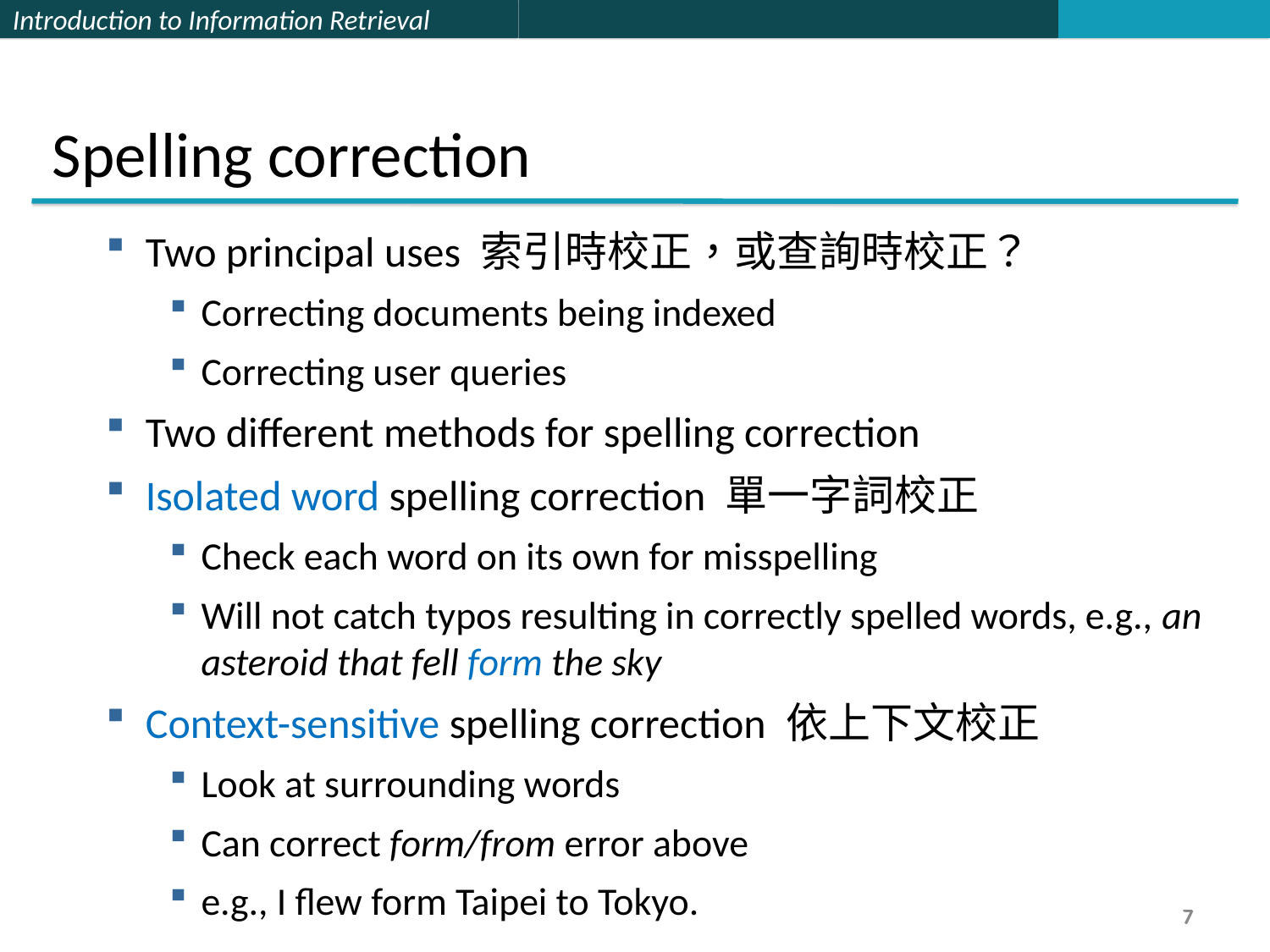

Spelling correction
Two principal uses 索引時校正，或查詢時校正？
Correcting documents being indexed
Correcting user queries
Two different methods for spelling correction
Isolated word spelling correction 單一字詞校正
Check each word on its own for misspelling
Will not catch typos resulting in correctly spelled words, e.g., an asteroid that fell form the sky
Context-sensitive spelling correction 依上下文校正
Look at surrounding words
Can correct form/from error above
e.g., I flew form Taipei to Tokyo.

7
7